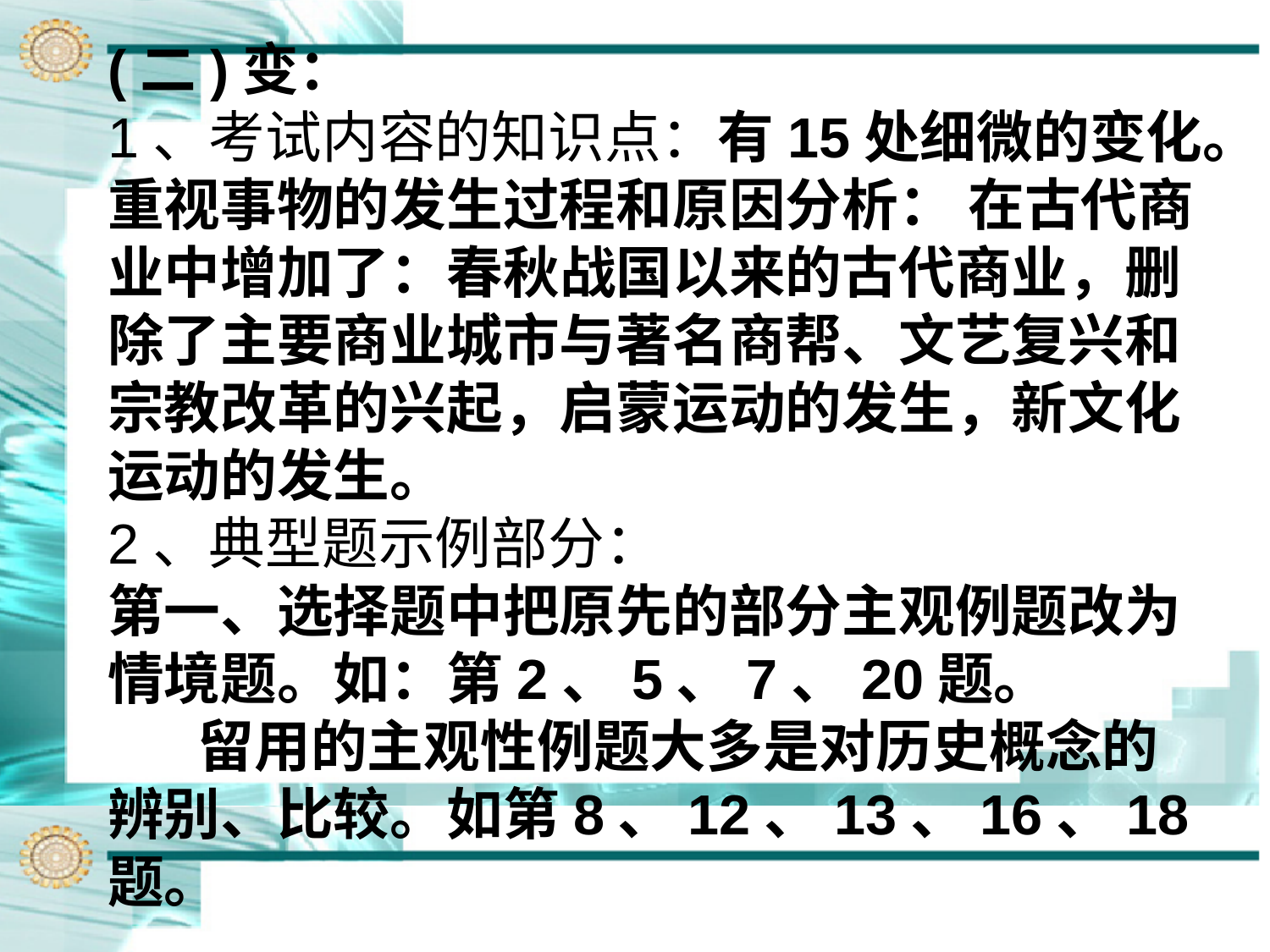

# (二)变： 1、考试内容的知识点：有15处细微的变化。重视事物的发生过程和原因分析： 在古代商业中增加了：春秋战国以来的古代商业，删除了主要商业城市与著名商帮、文艺复兴和宗教改革的兴起，启蒙运动的发生，新文化运动的发生。 2、典型题示例部分： 第一、选择题中把原先的部分主观例题改为情境题。如：第2、5、7、20题。 留用的主观性例题大多是对历史概念的辨别、比较。如第8、12、13、16、18题。